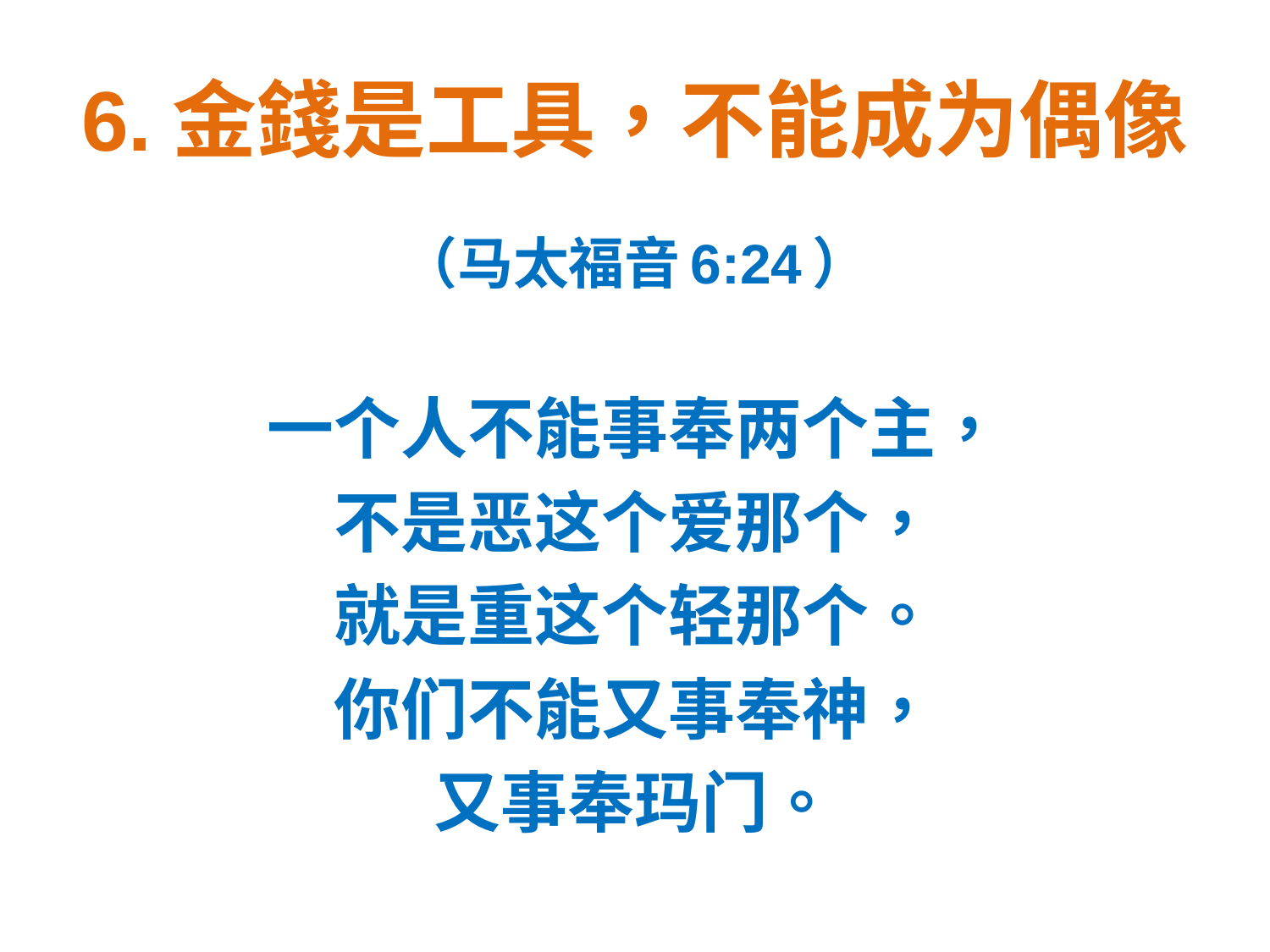

# 6.金錢是工具，不能成为偶像
（马太福音6:24）

一个人不能事奉两个主，
不是恶这个爱那个，
就是重这个轻那个。
你们不能又事奉神，
又事奉玛门。